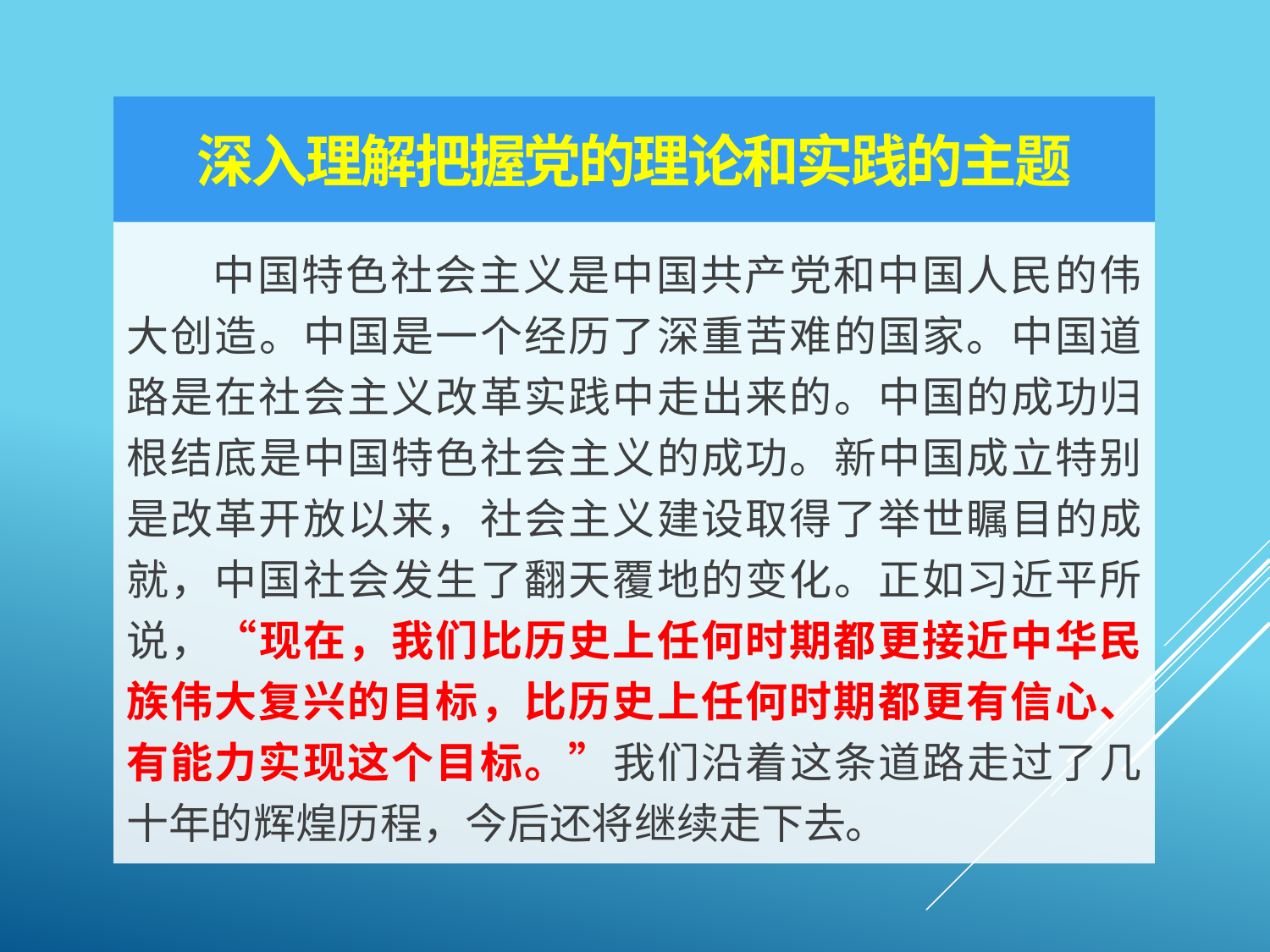

# 深入理解把握党的理论和实践的主题
中国特色社会主义是中国共产党和中国人民的伟大创造。中国是一个经历了深重苦难的国家。中国道路是在社会主义改革实践中走出来的。中国的成功归根结底是中国特色社会主义的成功。新中国成立特别是改革开放以来，社会主义建设取得了举世瞩目的成就，中国社会发生了翻天覆地的变化。正如习近平所说，“现在，我们比历史上任何时期都更接近中华民族伟大复兴的目标，比历史上任何时期都更有信心、有能力实现这个目标。”我们沿着这条道路走过了几十年的辉煌历程，今后还将继续走下去。